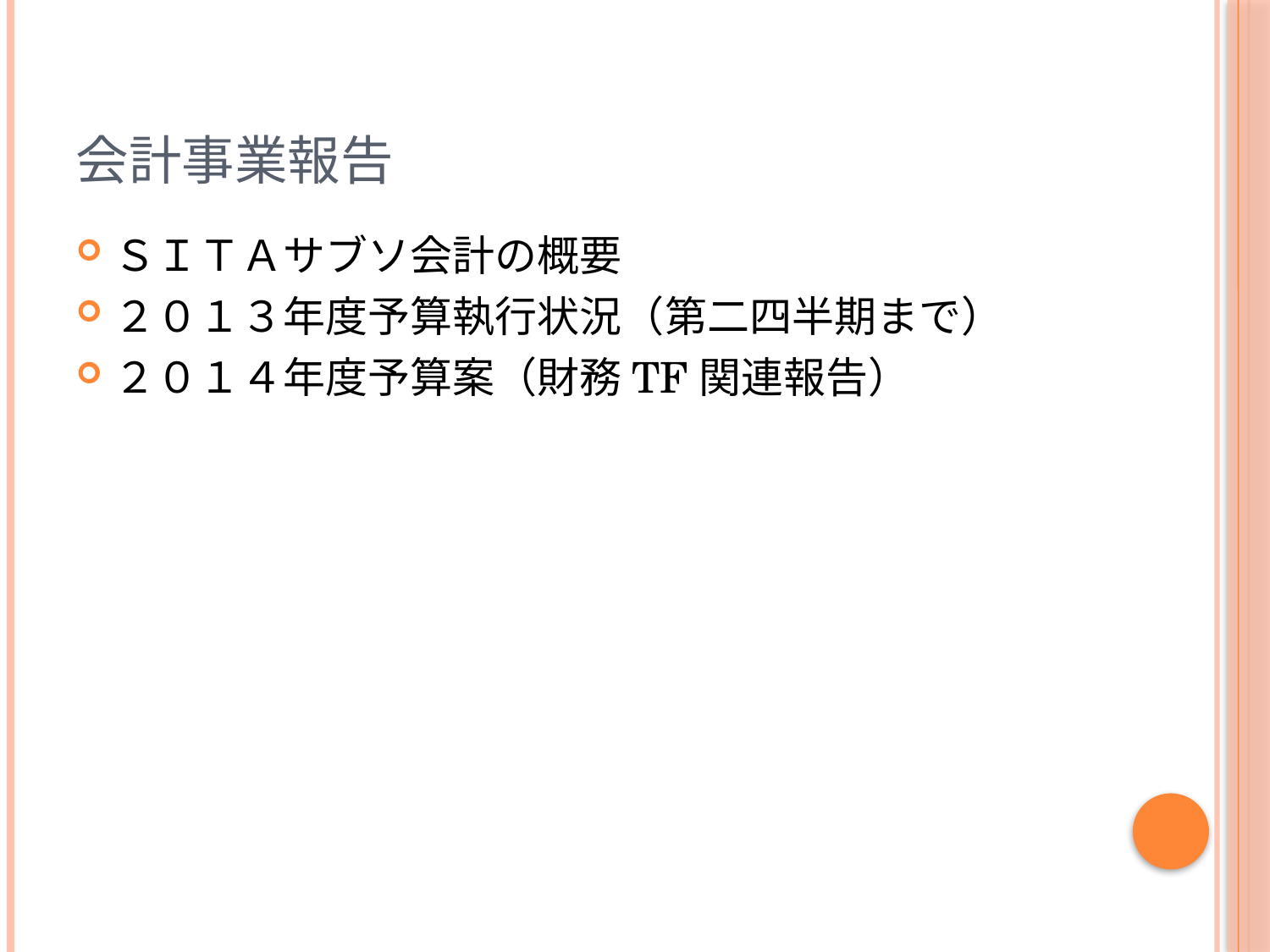

# 会計事業報告
ＳＩＴＡサブソ会計の概要
２０１３年度予算執行状況（第二四半期まで）
２０１４年度予算案（財務TF関連報告）